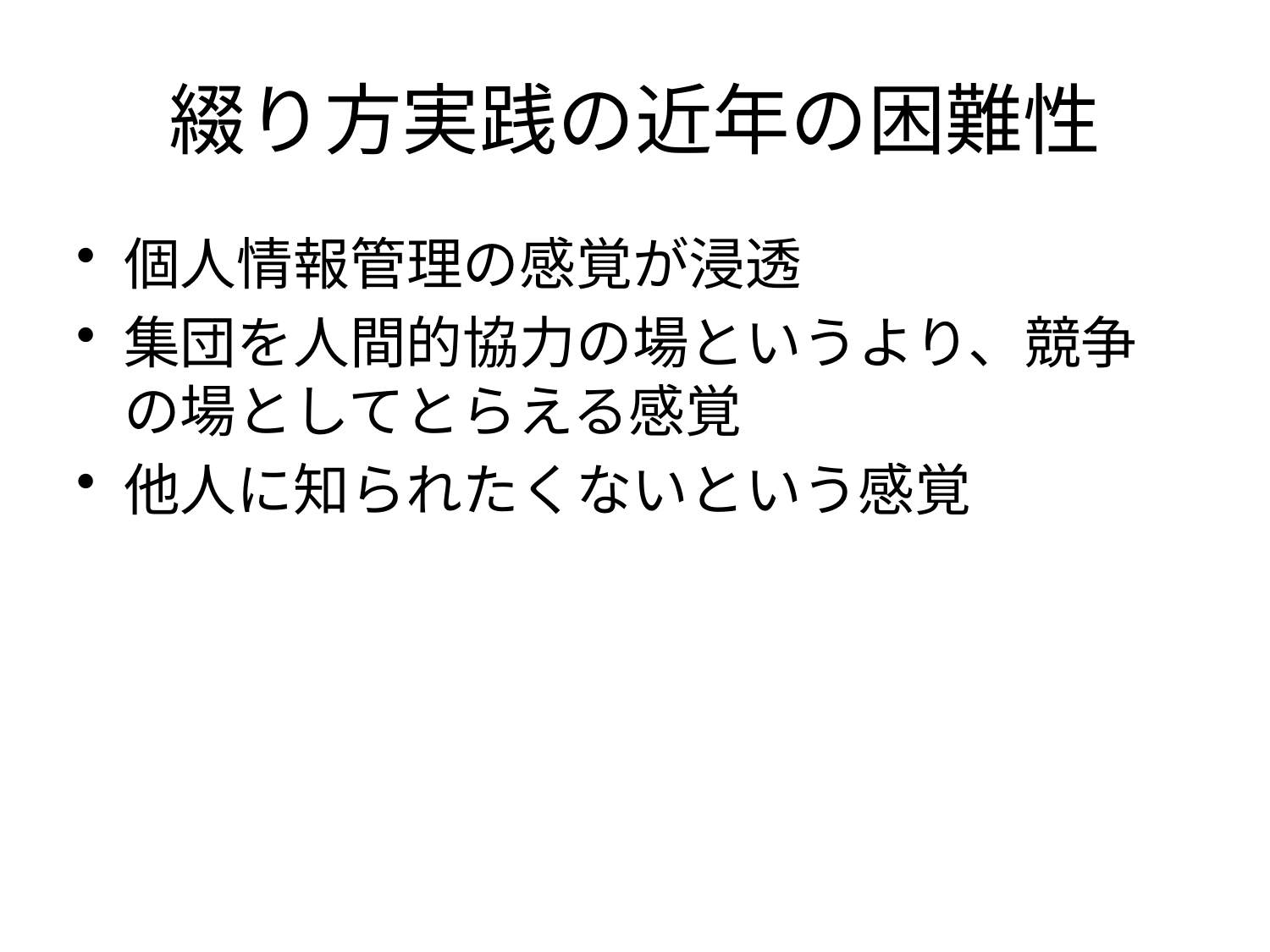

# 綴り方実践の近年の困難性
個人情報管理の感覚が浸透
集団を人間的協力の場というより、競争の場としてとらえる感覚
他人に知られたくないという感覚